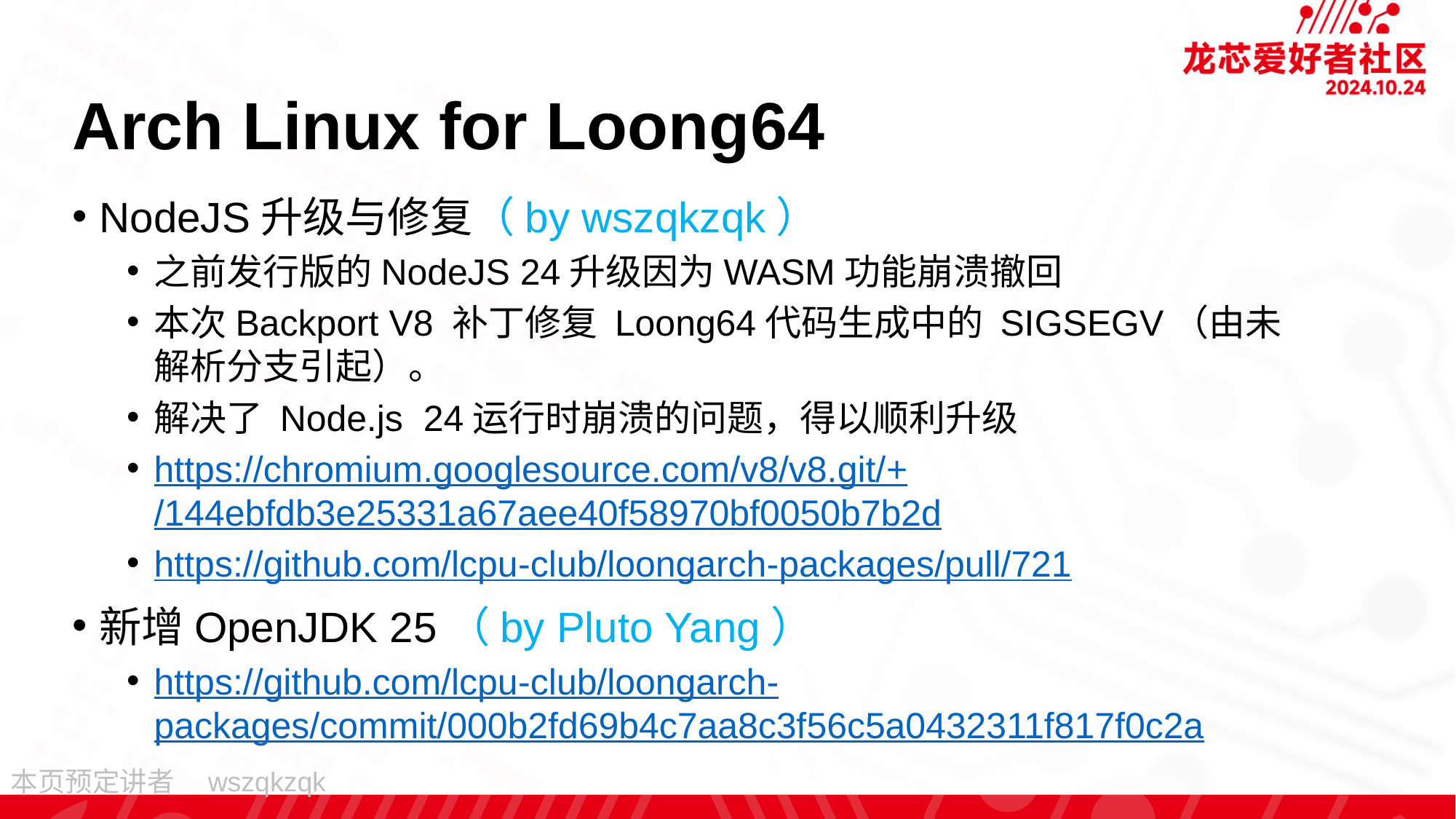

# Arch Linux for Loong64
NodeJS升级与修复（by wszqkzqk）
之前发行版的NodeJS 24升级因为WASM功能崩溃撤回
本次Backport V8 补丁修复 Loong64代码生成中的 SIGSEGV（由未解析分支引起）。
解决了 Node.js  24运行时崩溃的问题，得以顺利升级
https://chromium.googlesource.com/v8/v8.git/+/144ebfdb3e25331a67aee40f58970bf0050b7b2d
https://github.com/lcpu-club/loongarch-packages/pull/721
新增OpenJDK 25（by Pluto Yang）
https://github.com/lcpu-club/loongarch-packages/commit/000b2fd69b4c7aa8c3f56c5a0432311f817f0c2a

wszqkzqk